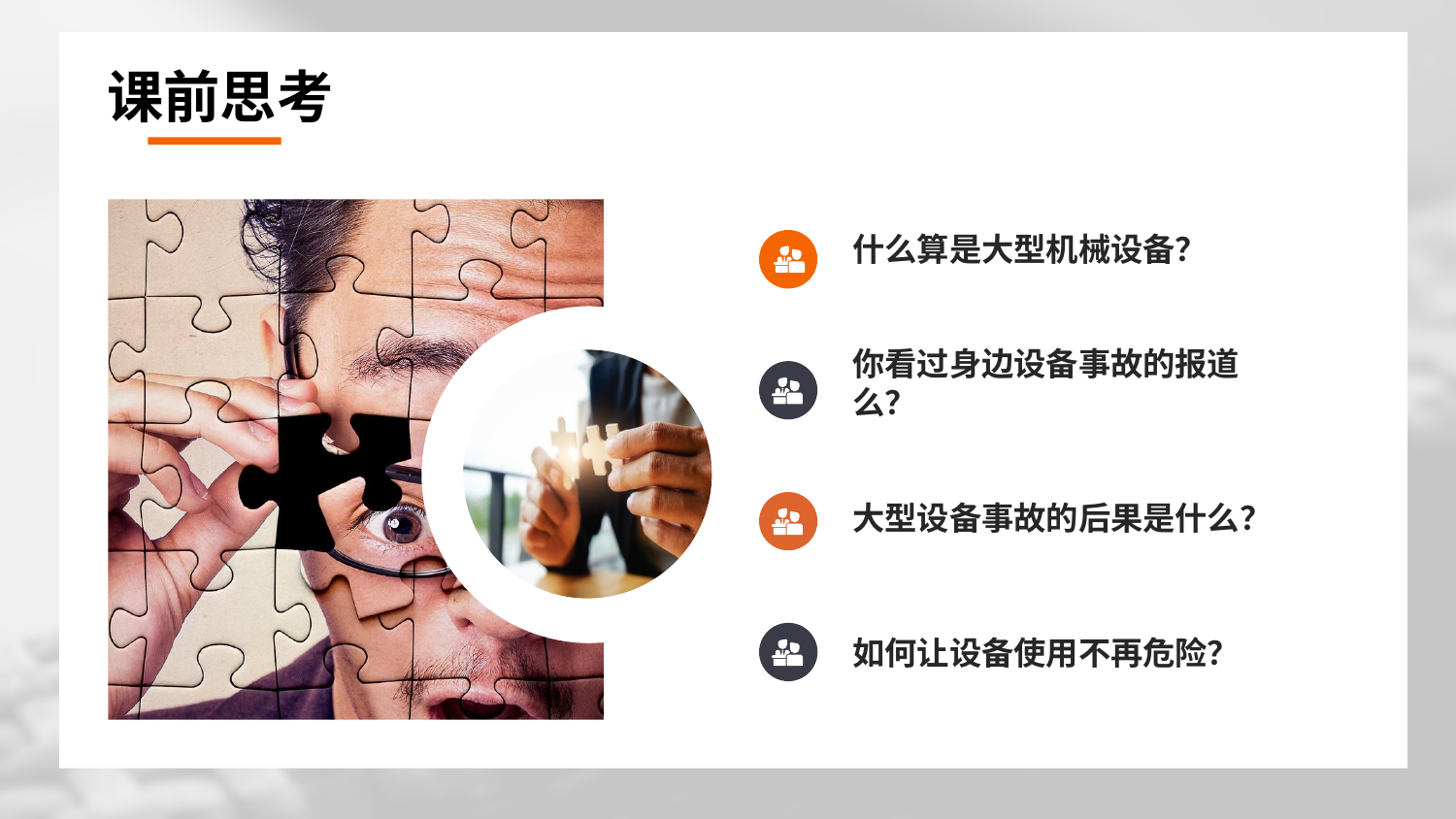

课前思考

什么算是大型机械设备？

你看过身边设备事故的报道么？

大型设备事故的后果是什么？

如何让设备使用不再危险？